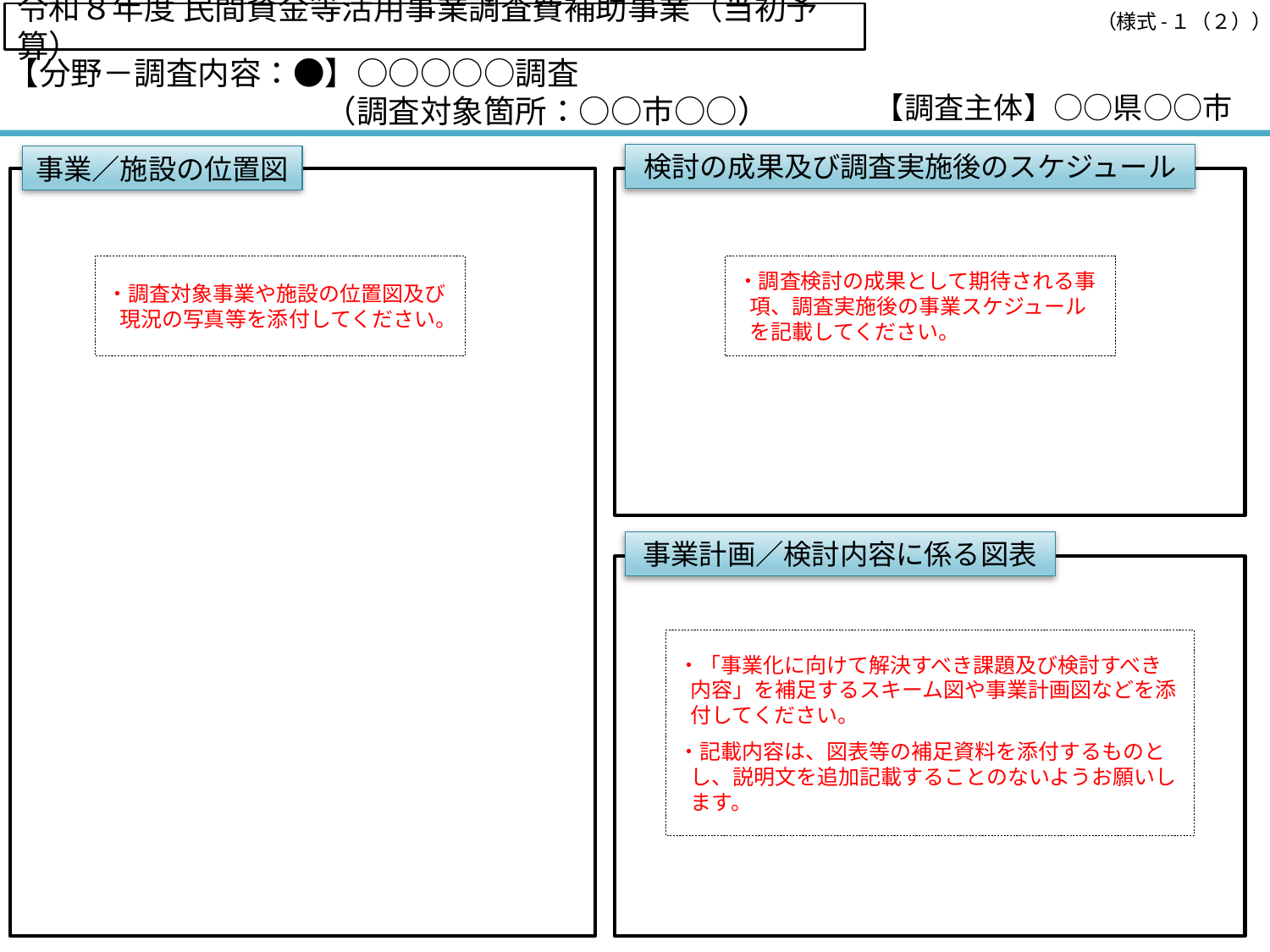

（様式-１（２））
令和８年度 民間資金等活用事業調査費補助事業（当初予算）
# 【分野－調査内容：●】○○○○○調査 　　　　　　　　　　（調査対象箇所：○○市○○）
【調査主体】○○県○○市

検討の成果及び調査実施後のスケジュール
事業／施設の位置図

・調査対象事業や施設の位置図及び現況の写真等を添付してください。
・調査検討の成果として期待される事項、調査実施後の事業スケジュールを記載してください。
事業計画／検討内容に係る図表

・「事業化に向けて解決すべき課題及び検討すべき内容」を補足するスキーム図や事業計画図などを添付してください。
・記載内容は、図表等の補足資料を添付するものとし、説明文を追加記載することのないようお願いします。